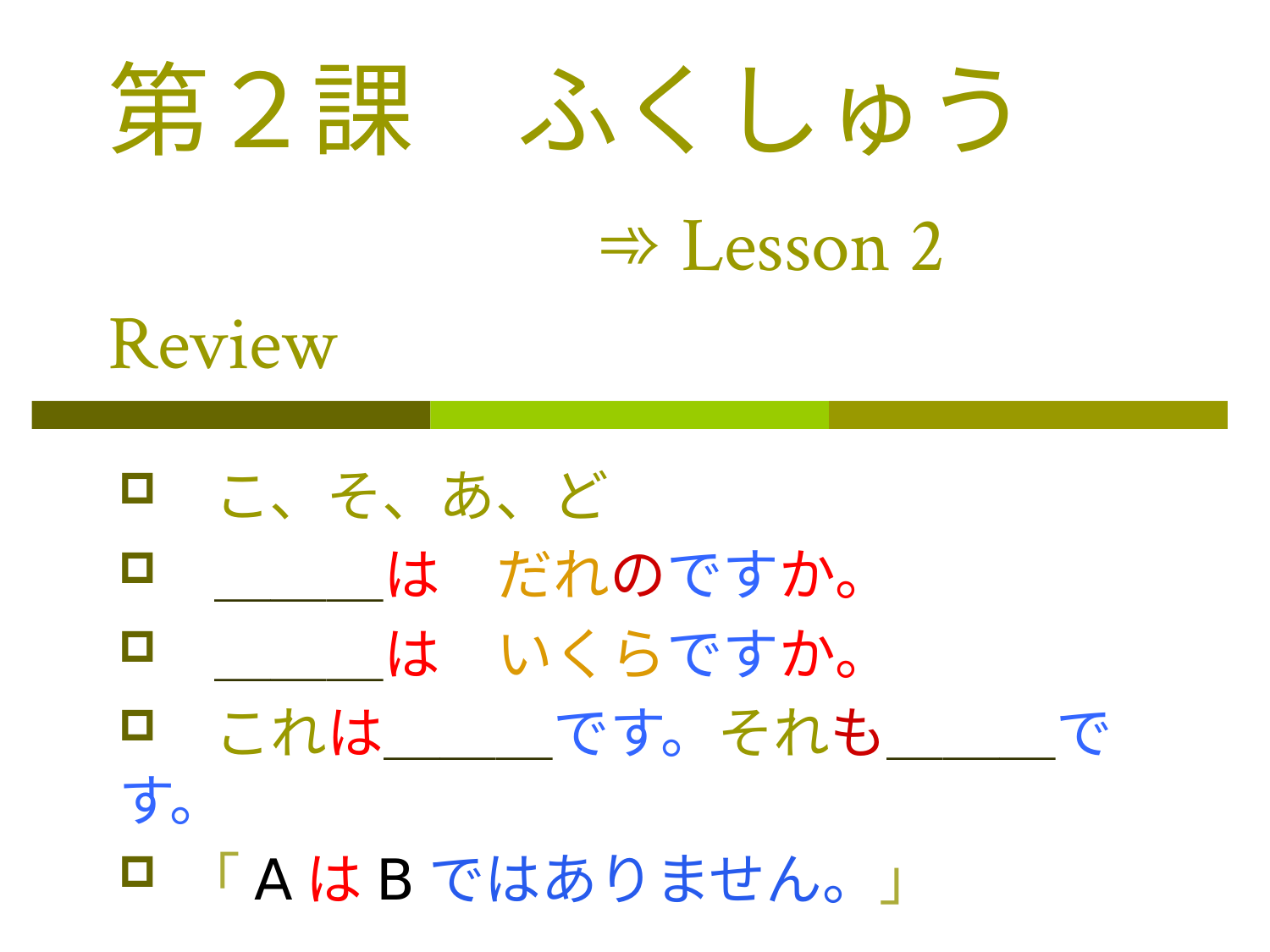

# 第２課　ふくしゅう 　　　        ➾Lesson 2 Review
　こ、そ、あ、ど
　＿＿＿は　だれのですか。
　＿＿＿は　いくらですか。
　これは＿＿＿です。それも＿＿＿です。
 「AはBではありません。」